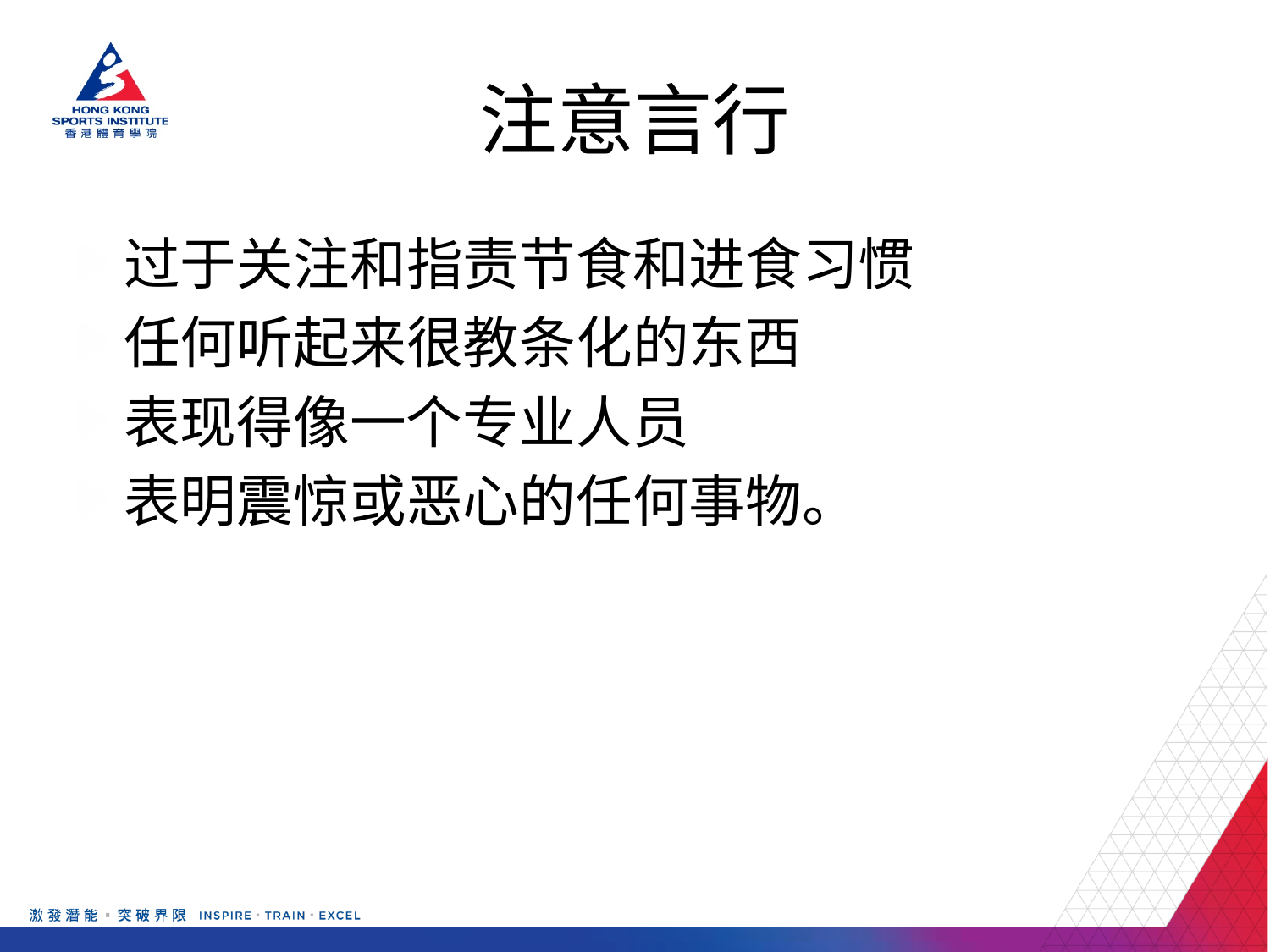

# 注意言行
过于关注和指责节食和进食习惯
任何听起来很教条化的东西
表现得像一个专业人员
表明震惊或恶心的任何事物。